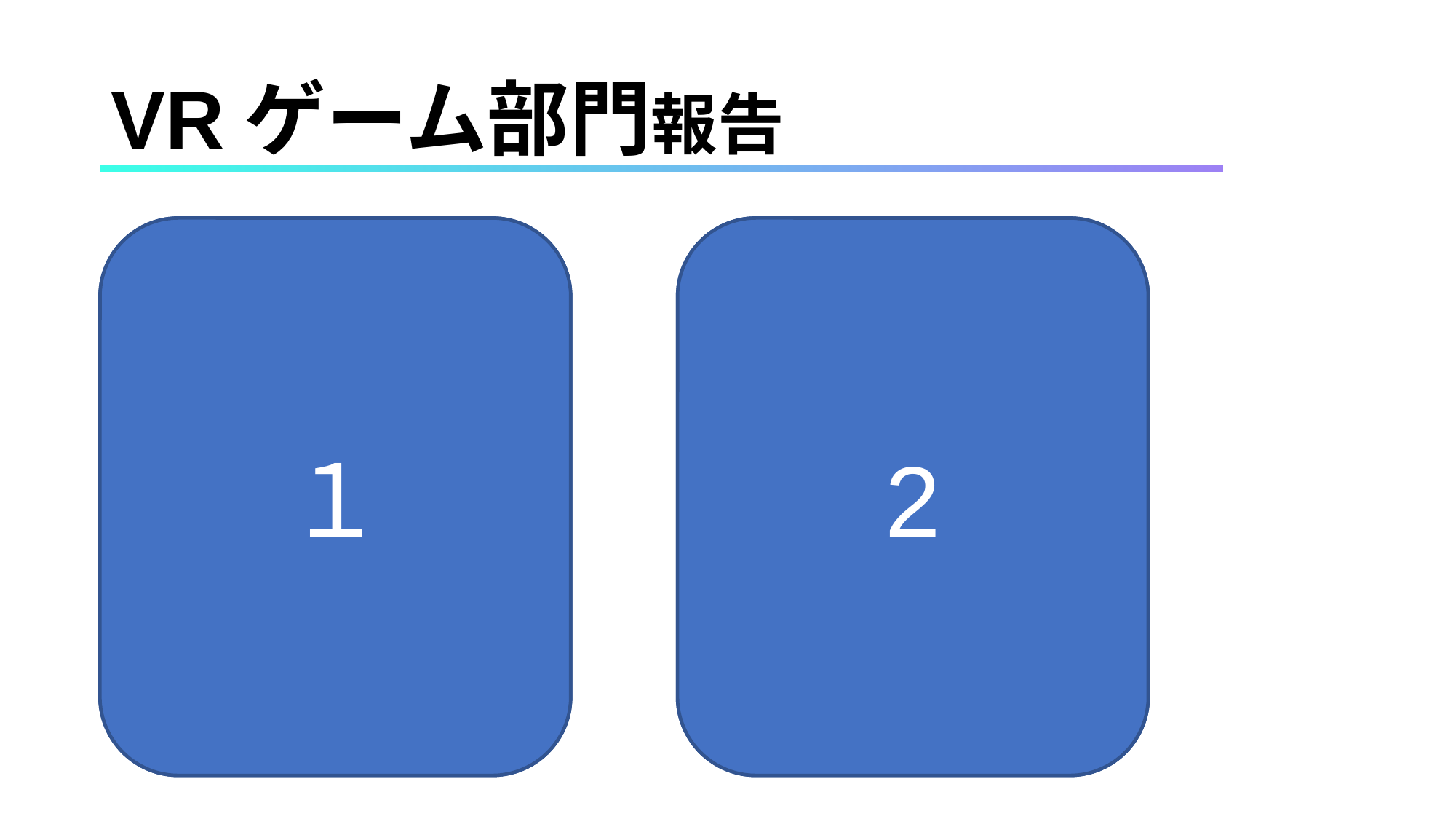

# VRゲーム部門報告

VRゲーム
部門とは？
１
VRゲーム
内容
2